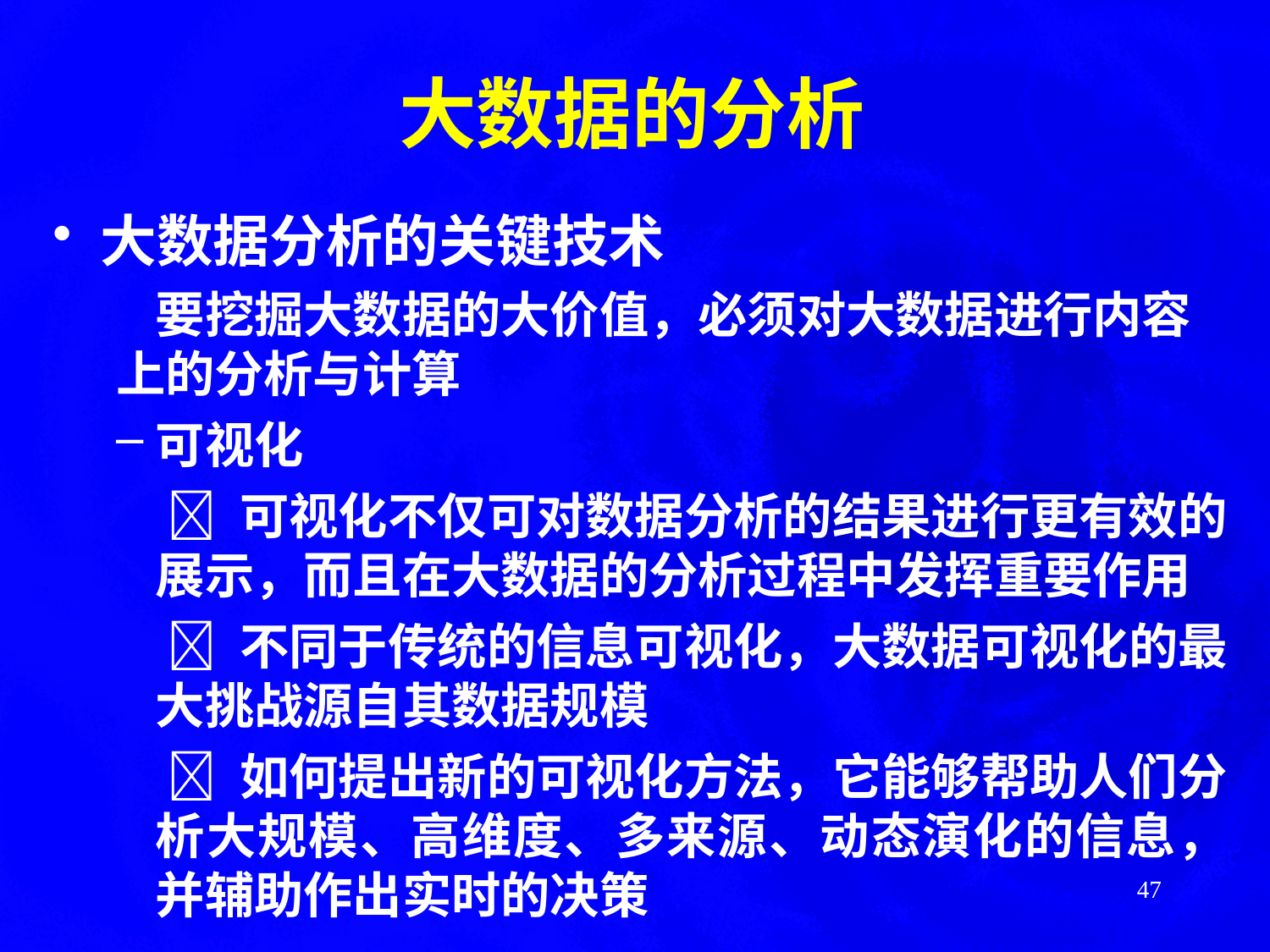

# 大数据的分析
大数据分析的关键技术
	要挖掘大数据的大价值，必须对大数据进行内容
上的分析与计算
可视化
	 • 可视化不仅可对数据分析的结果进行更有效的展示，而且在大数据的分析过程中发挥重要作用
	 • 不同于传统的信息可视化，大数据可视化的最大挑战源自其数据规模
	 • 如何提出新的可视化方法，它能够帮助人们分析大规模、高维度、多来源、动态演化的信息，并辅助作出实时的决策

47